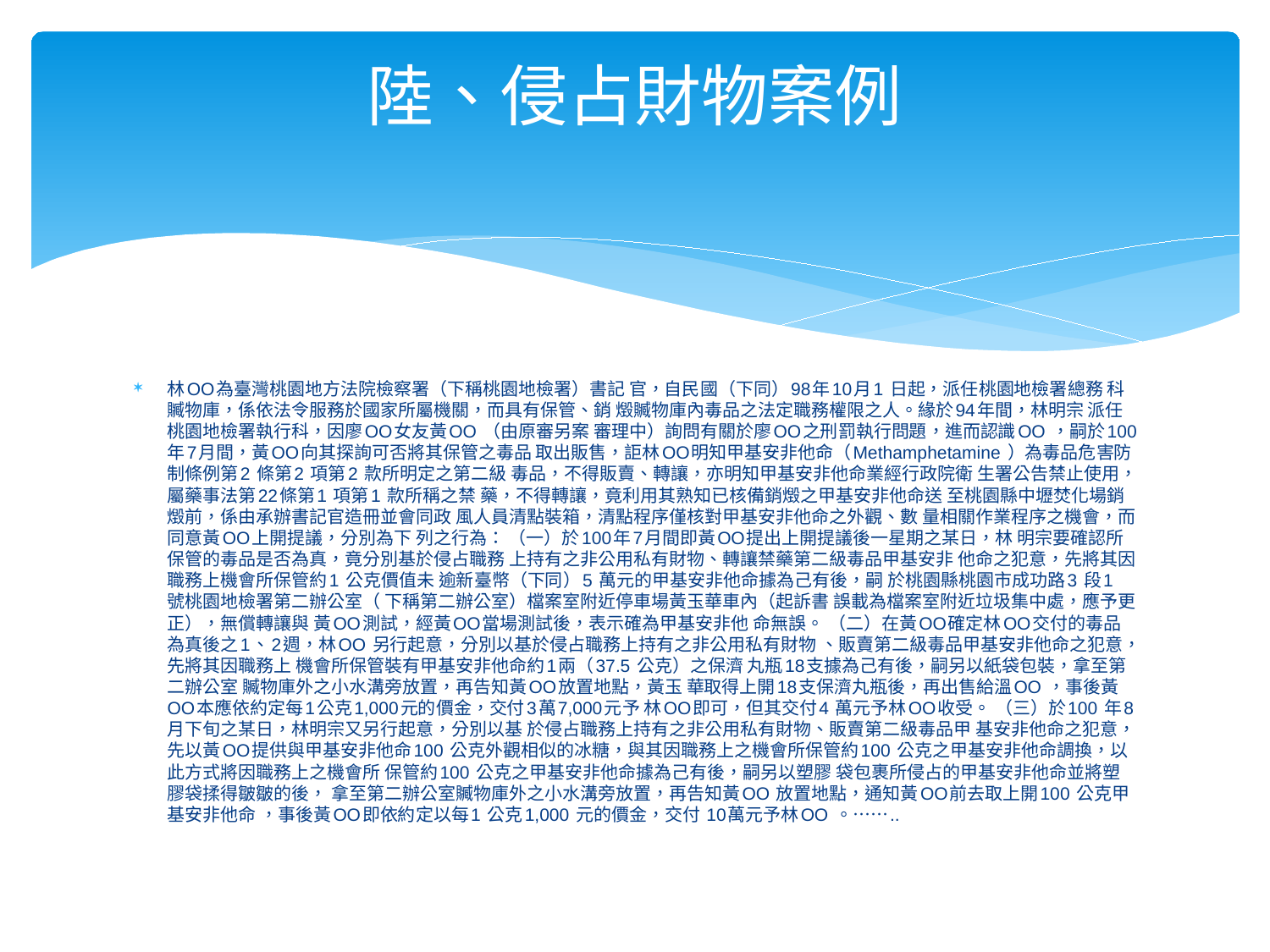

# 陸、侵占財物案例
林OO為臺灣桃園地方法院檢察署（下稱桃園地檢署）書記 官，自民國（下同）98年10月1 日起，派任桃園地檢署總務 科贓物庫，係依法令服務於國家所屬機關，而具有保管、銷 燬贓物庫內毒品之法定職務權限之人。緣於94年間，林明宗 派任桃園地檢署執行科，因廖OO女友黃OO （由原審另案 審理中）詢問有關於廖OO之刑罰執行問題，進而認識OO ，嗣於100年7月間，黃OO向其探詢可否將其保管之毒品 取出販售，詎林OO明知甲基安非他命（Methamphetamine ）為毒品危害防制條例第2 條第2 項第2 款所明定之第二級 毒品，不得販賣、轉讓，亦明知甲基安非他命業經行政院衛 生署公告禁止使用，屬藥事法第22條第1 項第1 款所稱之禁 藥，不得轉讓，竟利用其熟知已核備銷燬之甲基安非他命送 至桃園縣中壢焚化場銷燬前，係由承辦書記官造冊並會同政 風人員清點裝箱，清點程序僅核對甲基安非他命之外觀、數 量相關作業程序之機會，而同意黃OO上開提議，分別為下 列之行為： （一）於100年7月間即黃OO提出上開提議後一星期之某日，林 明宗要確認所保管的毒品是否為真，竟分別基於侵占職務 上持有之非公用私有財物、轉讓禁藥第二級毒品甲基安非 他命之犯意，先將其因職務上機會所保管約1 公克價值未 逾新臺幣（下同）5 萬元的甲基安非他命據為己有後，嗣 於桃園縣桃園市成功路3 段1 號桃園地檢署第二辦公室（ 下稱第二辦公室）檔案室附近停車場黃玉華車內（起訴書 誤載為檔案室附近垃圾集中處，應予更正），無償轉讓與 黃OO測試，經黃OO當場測試後，表示確為甲基安非他 命無誤。 （二）在黃OO確定林OO交付的毒品為真後之1、2週，林OO 另行起意，分別以基於侵占職務上持有之非公用私有財物 、販賣第二級毒品甲基安非他命之犯意，先將其因職務上 機會所保管裝有甲基安非他命約1兩（37.5 公克）之保濟 丸瓶18支據為己有後，嗣另以紙袋包裝，拿至第二辦公室 贓物庫外之小水溝旁放置，再告知黃OO放置地點，黃玉 華取得上開18支保濟丸瓶後，再出售給溫OO ，事後黃OO本應依約定每1公克1,000元的價金，交付3萬7,000元予 林OO即可，但其交付4 萬元予林OO收受。 （三）於100 年8 月下旬之某日，林明宗又另行起意，分別以基 於侵占職務上持有之非公用私有財物、販賣第二級毒品甲 基安非他命之犯意，先以黃OO提供與甲基安非他命100 公克外觀相似的冰糖，與其因職務上之機會所保管約100 公克之甲基安非他命調換，以此方式將因職務上之機會所 保管約100 公克之甲基安非他命據為己有後，嗣另以塑膠 袋包裹所侵占的甲基安非他命並將塑膠袋揉得皺皺的後， 拿至第二辦公室贓物庫外之小水溝旁放置，再告知黃OO 放置地點，通知黃OO前去取上開100 公克甲基安非他命 ，事後黃OO即依約定以每1 公克1,000 元的價金，交付 10萬元予林OO 。……..